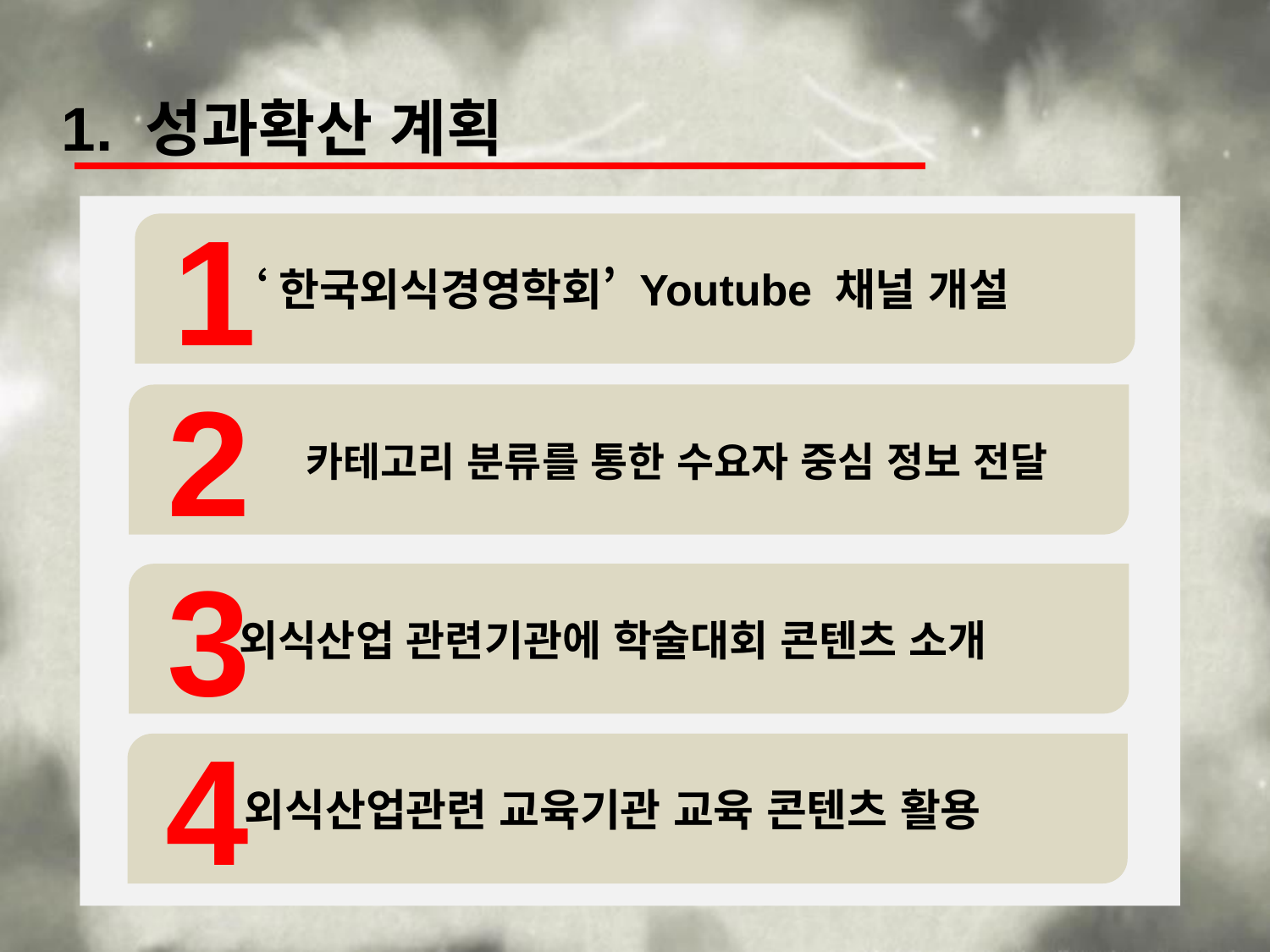

1. 성과확산 계획
1
       ‘한국외식경영학회’ Youtube 채널 개설

2
        카테고리 분류를 통한 수요자 중심 정보 전달
3
        외식산업 관련기관에 학술대회 콘텐츠 소개
4
        외식산업관련 교육기관 교육 콘텐츠 활용